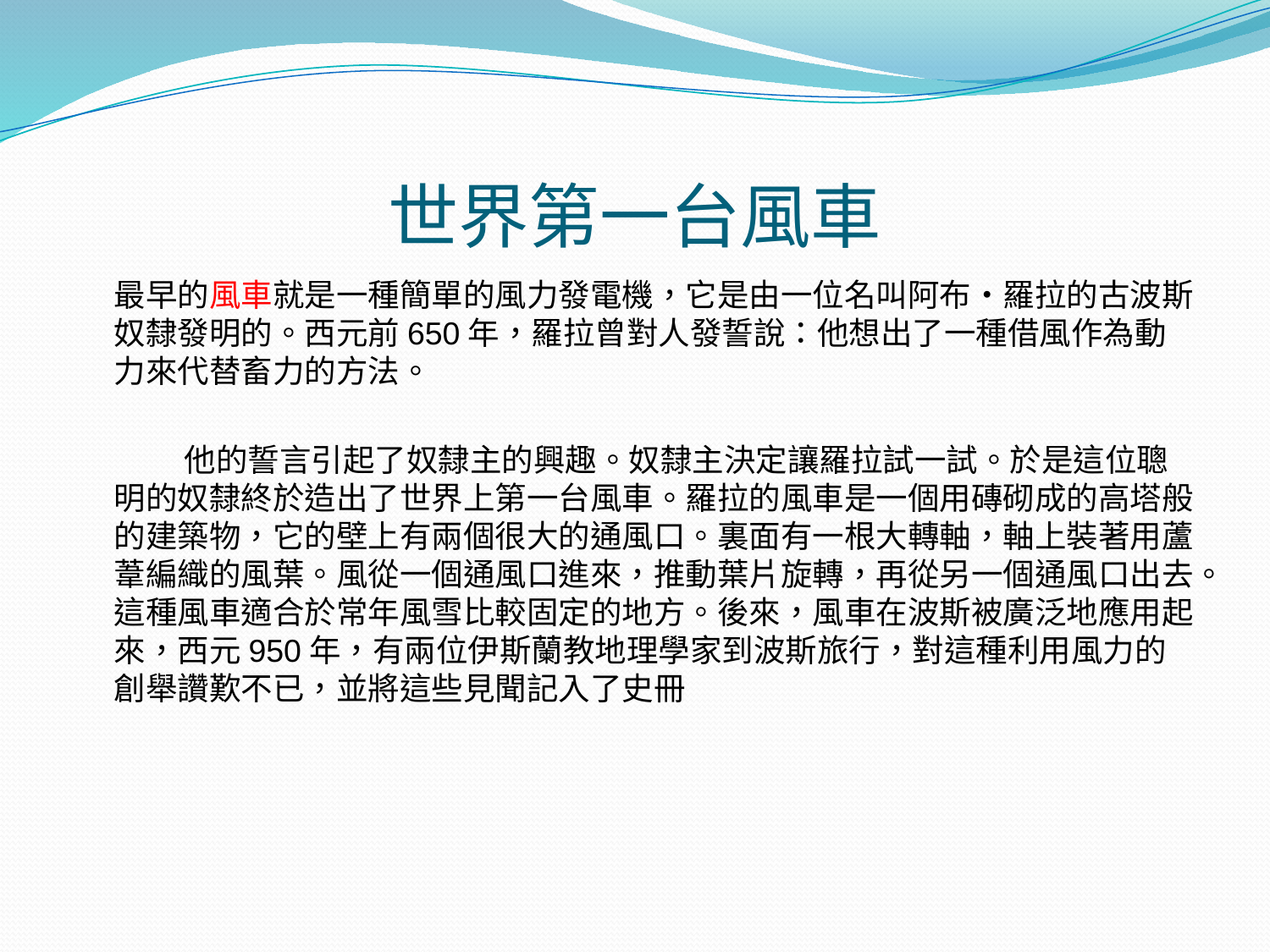

# 世界第一台風車
	最早的風車就是一種簡單的風力發電機，它是由一位名叫阿布•羅拉的古波斯奴隸發明的。西元前650年，羅拉曾對人發誓說：他想出了一種借風作為動力來代替畜力的方法。

              他的誓言引起了奴隸主的興趣。奴隸主決定讓羅拉試一試。於是這位聰明的奴隸終於造出了世界上第一台風車。羅拉的風車是一個用磚砌成的高塔般的建築物，它的壁上有兩個很大的通風口。裏面有一根大轉軸，軸上裝著用蘆葦編織的風葉。風從一個通風口進來，推動葉片旋轉，再從另一個通風口出去。這種風車適合於常年風雪比較固定的地方。後來，風車在波斯被廣泛地應用起來，西元950年，有兩位伊斯蘭教地理學家到波斯旅行，對這種利用風力的創舉讚歎不已，並將這些見聞記入了史冊